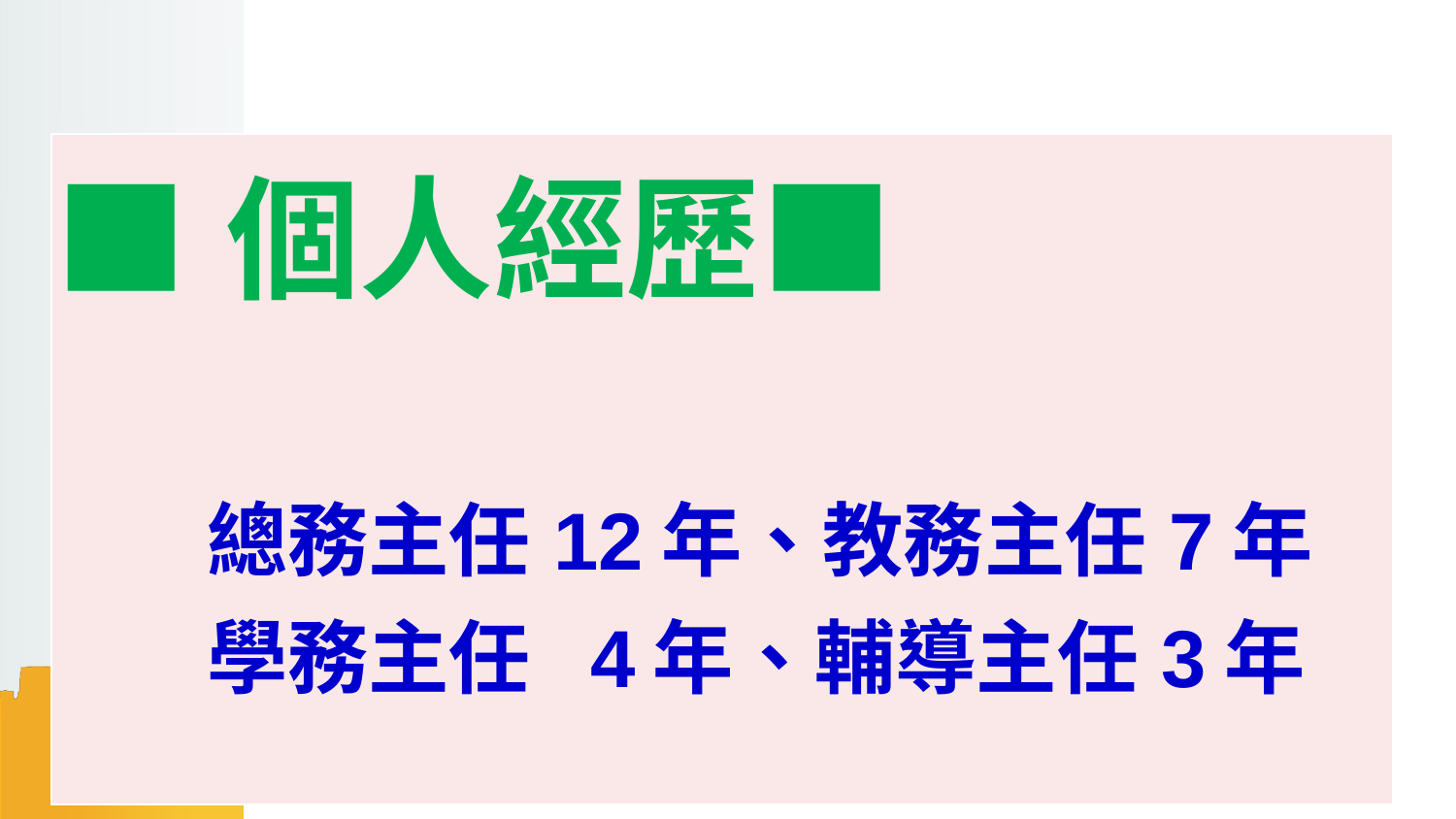

| ■個人經歷■ 總務主任12年、教務主任7年 學務主任 4年、輔導主任3年 |
| --- |